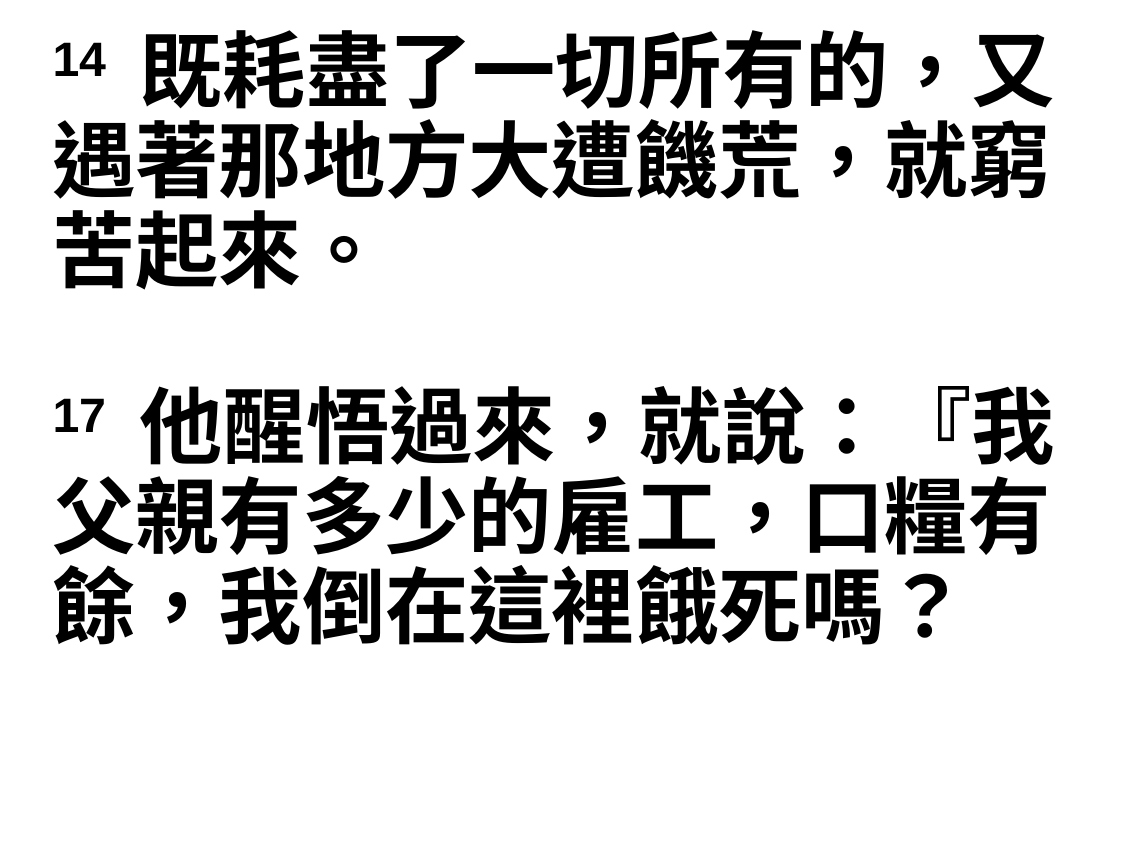

14 既耗盡了一切所有的，又遇著那地方大遭饑荒，就窮苦起來。

17 他醒悟過來，就說：『我父親有多少的雇工，口糧有餘，我倒在這裡餓死嗎？